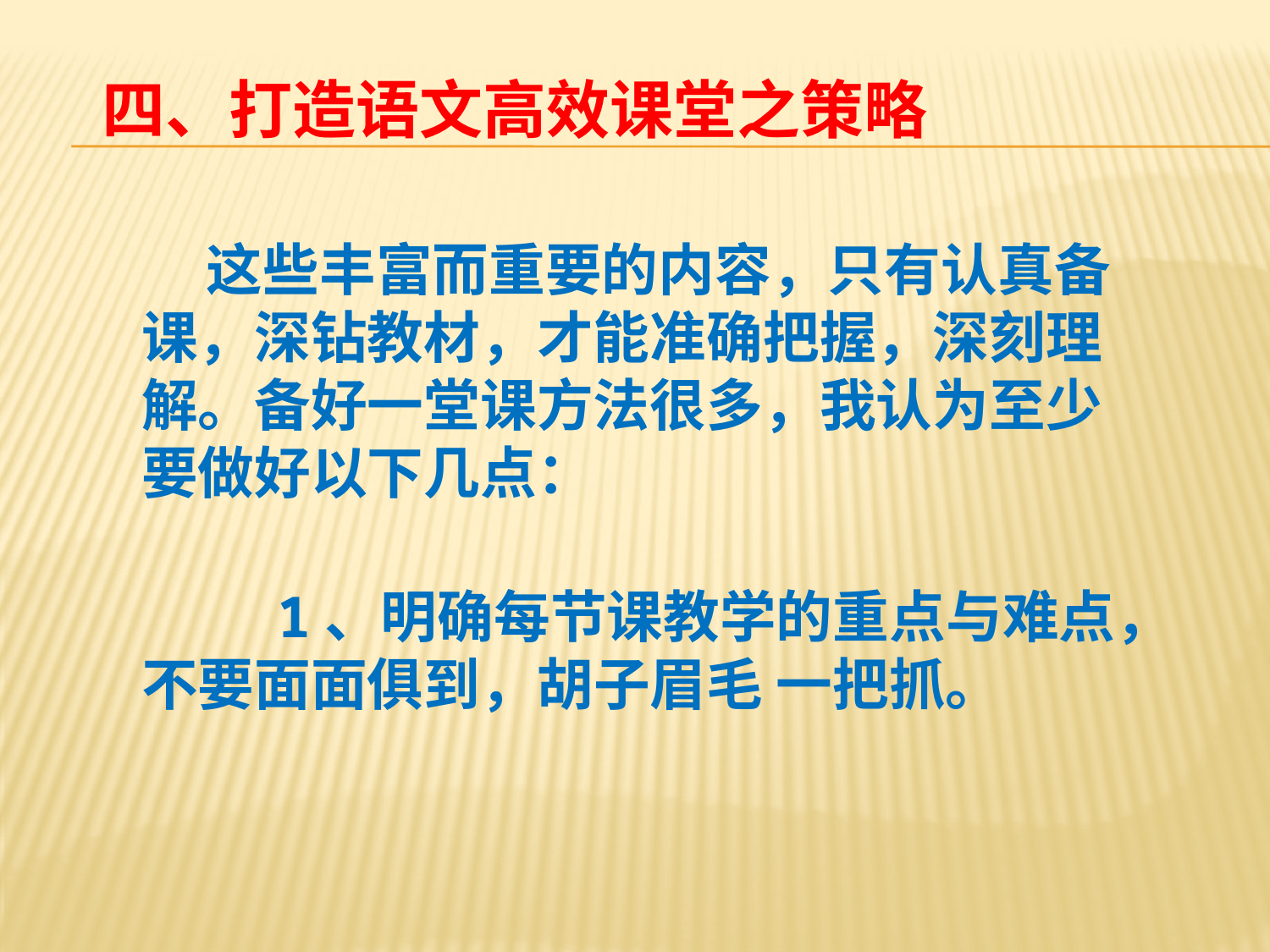

# 四、打造语文高效课堂之策略
    这些丰富而重要的内容，只有认真备课，深钻教材，才能准确把握，深刻理解。备好一堂课方法很多，我认为至少要做好以下几点：

    1、明确每节课教学的重点与难点，不要面面俱到，胡子眉毛 一把抓。